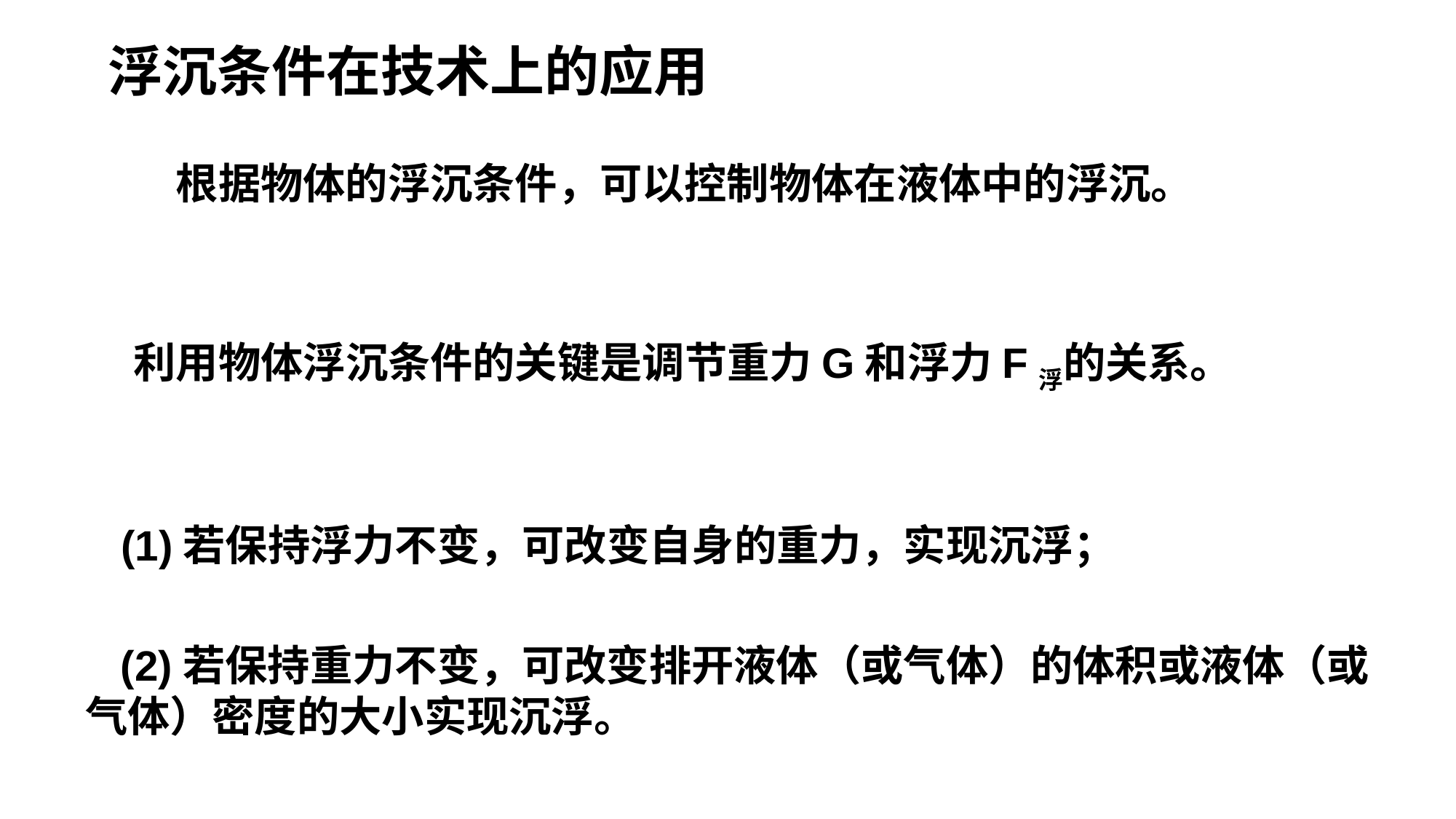

浮沉条件在技术上的应用
      根据物体的浮沉条件，可以控制物体在液体中的浮沉。
    利用物体浮沉条件的关键是调节重力G和浮力F浮的关系。
    (1)若保持浮力不变，可改变自身的重力，实现沉浮；
   (2)若保持重力不变，可改变排开液体（或气体）的体积或液体（或气体）密度的大小实现沉浮。